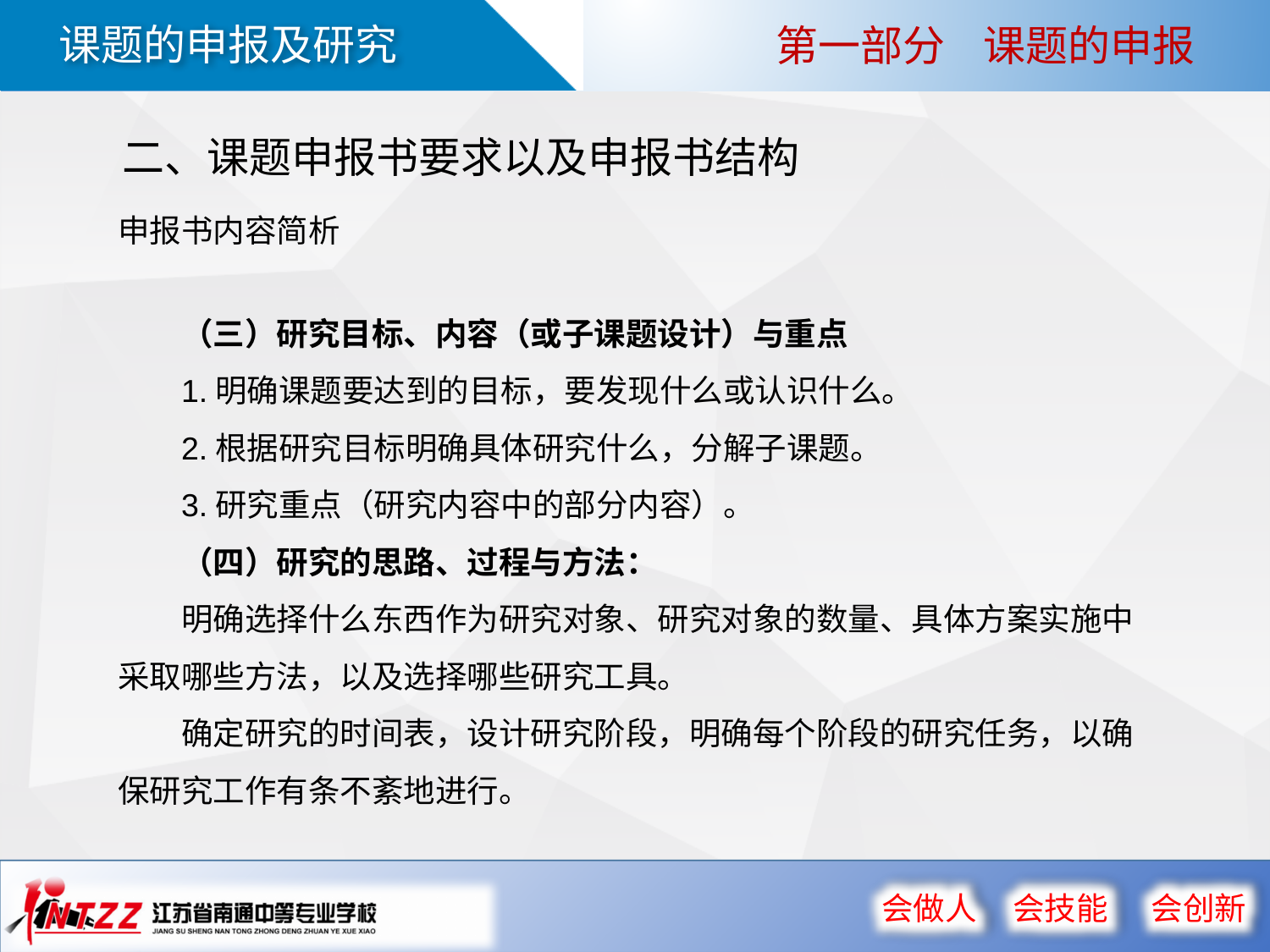

第一部分    课题的申报
二、课题申报书要求以及申报书结构
申报书内容简析
（三）研究目标、内容（或子课题设计）与重点
1.明确课题要达到的目标，要发现什么或认识什么。
2.根据研究目标明确具体研究什么，分解子课题。
3.研究重点（研究内容中的部分内容）。
（四）研究的思路、过程与方法：
明确选择什么东西作为研究对象、研究对象的数量、具体方案实施中采取哪些方法，以及选择哪些研究工具。
确定研究的时间表，设计研究阶段，明确每个阶段的研究任务，以确保研究工作有条不紊地进行。